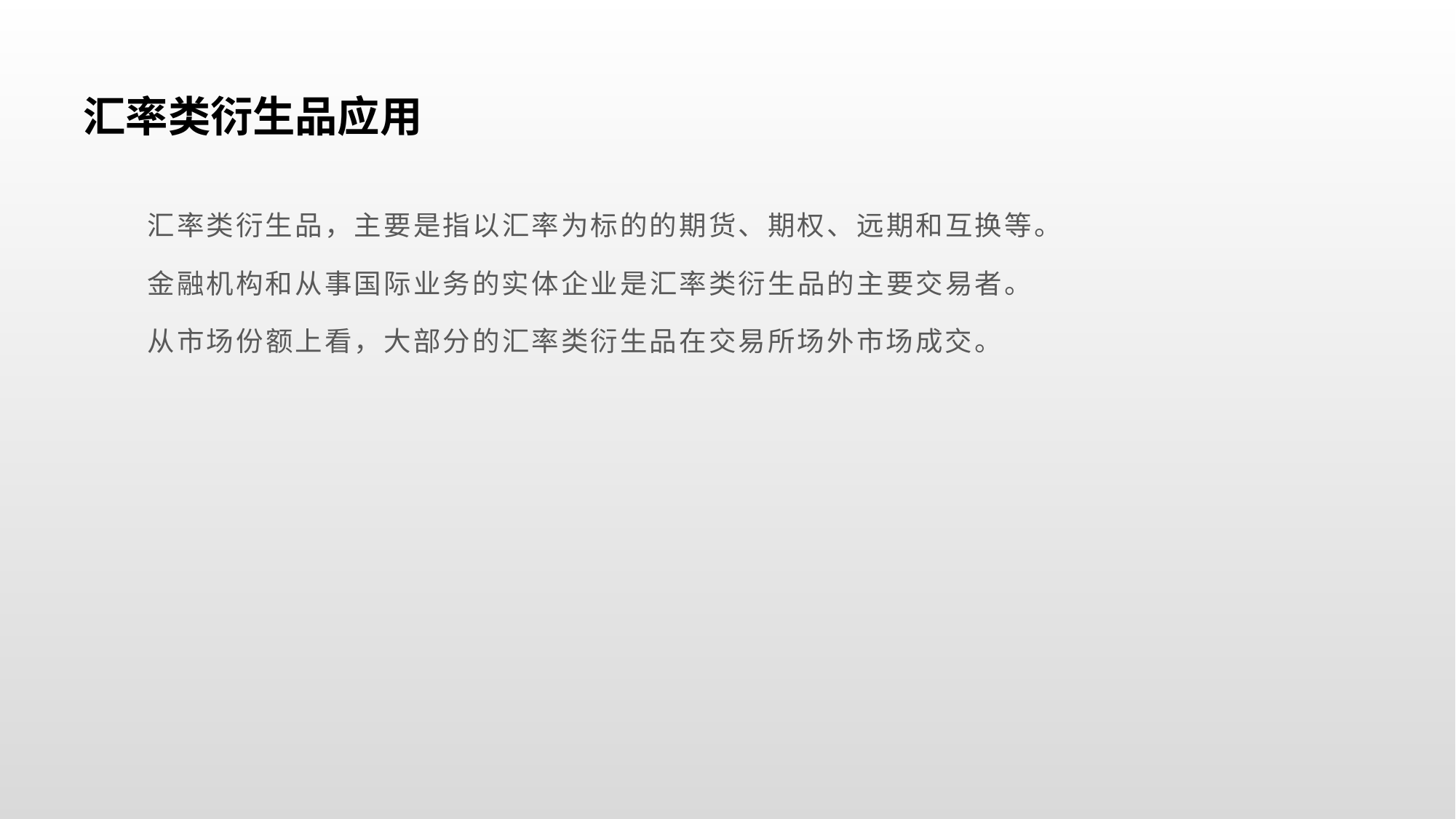

# 汇率类衍生品应用

     汇率类衍生品，主要是指以汇率为标的的期货、期权、远期和互换等。
     金融机构和从事国际业务的实体企业是汇率类衍生品的主要交易者。
     从市场份额上看，大部分的汇率类衍生品在交易所场外市场成交。